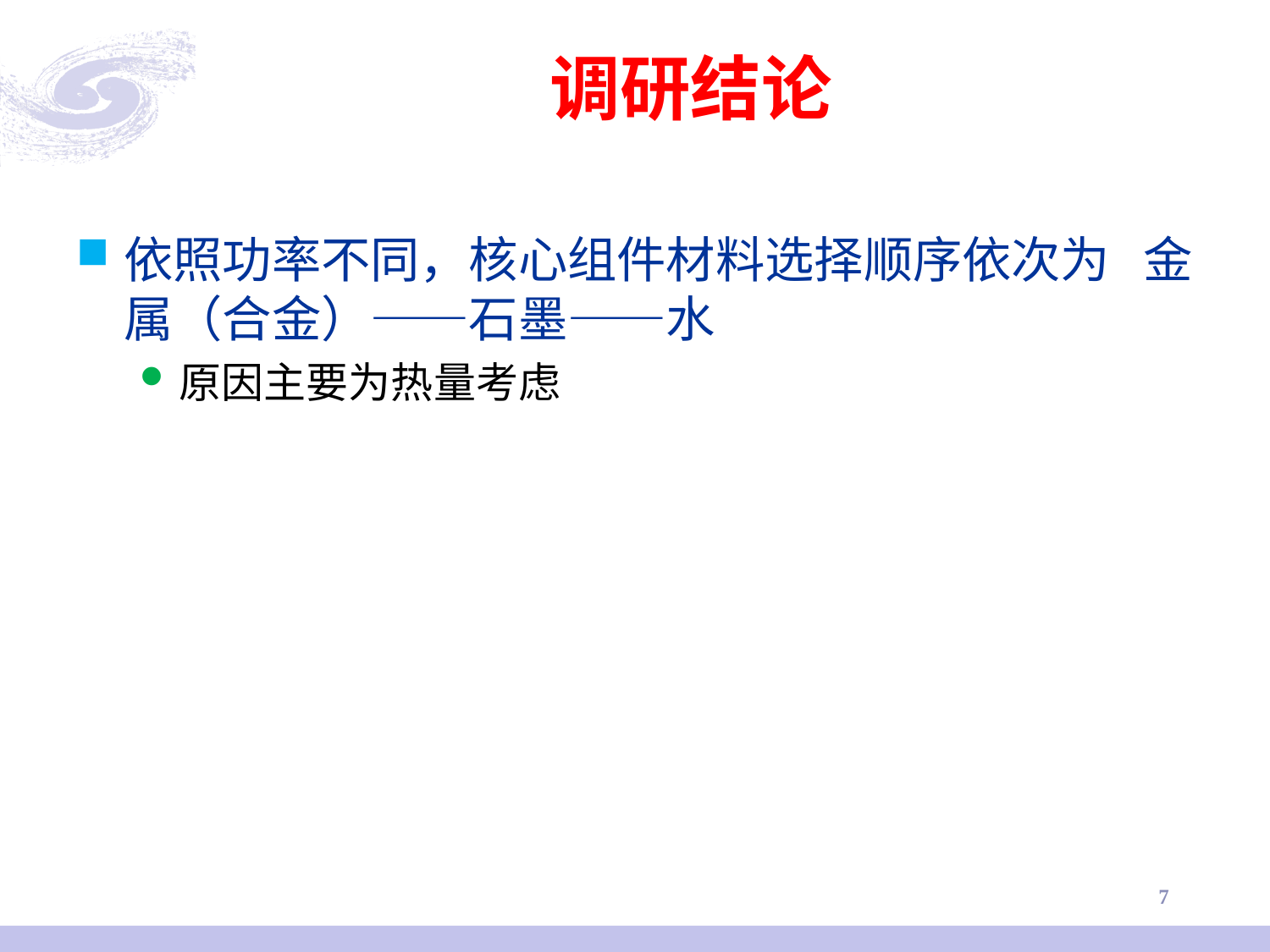

# 调研结论
依照功率不同，核心组件材料选择顺序依次为   金属（合金）——石墨——水
原因主要为热量考虑
7